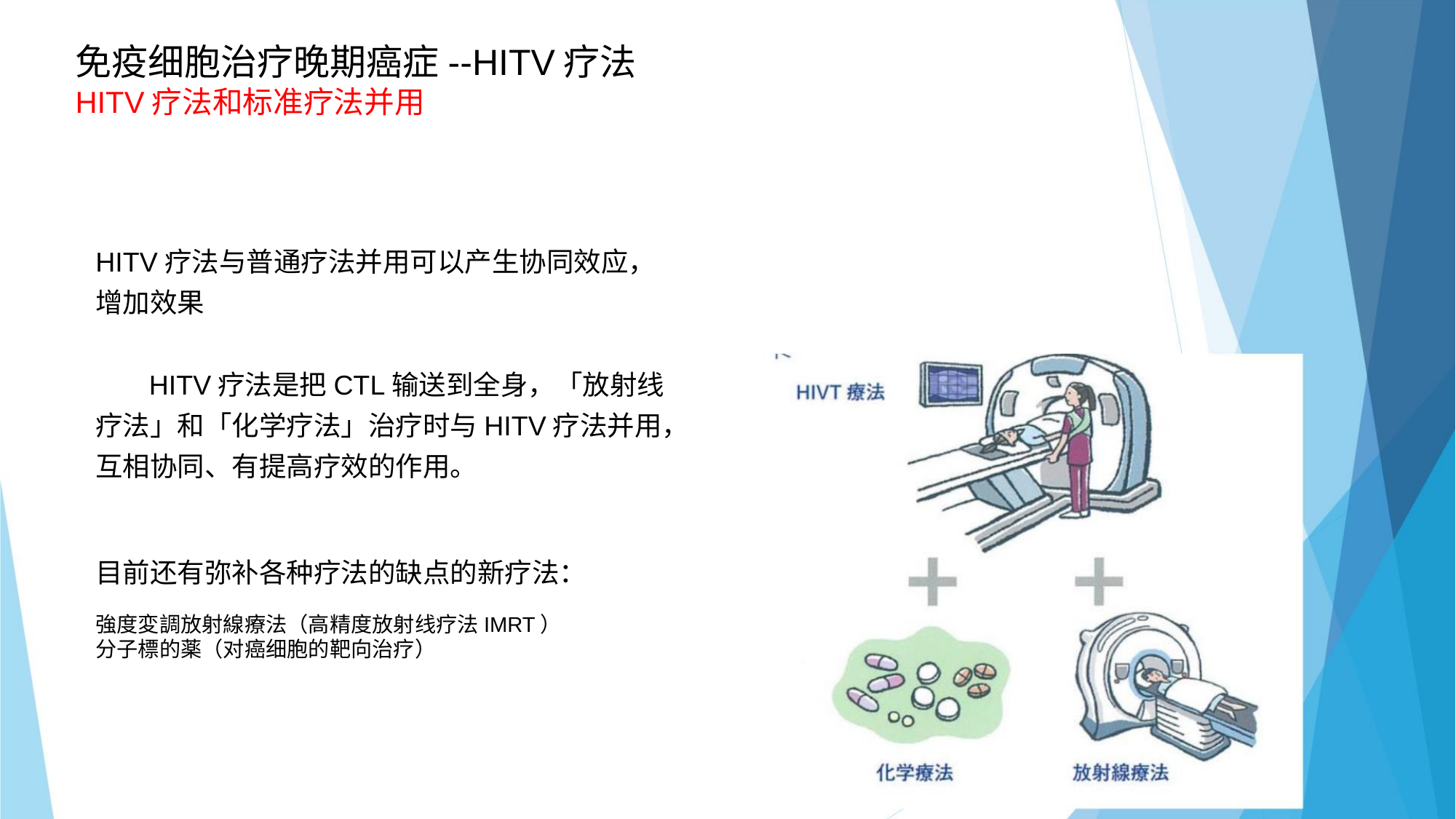

免疫细胞治疗晚期癌症--HITV疗法
HITV疗法和标准疗法并用
HITV疗法与普通疗法并用可以产生协同效应，增加效果

       HITV疗法是把CTL输送到全身，「放射线疗法」和「化学疗法」治疗时与HITV疗法并用，互相协同、有提高疗效的作用。

目前还有弥补各种疗法的缺点的新疗法：

強度変調放射線療法（高精度放射线疗法IMRT）
分子標的薬（对癌细胞的靶向治疗）